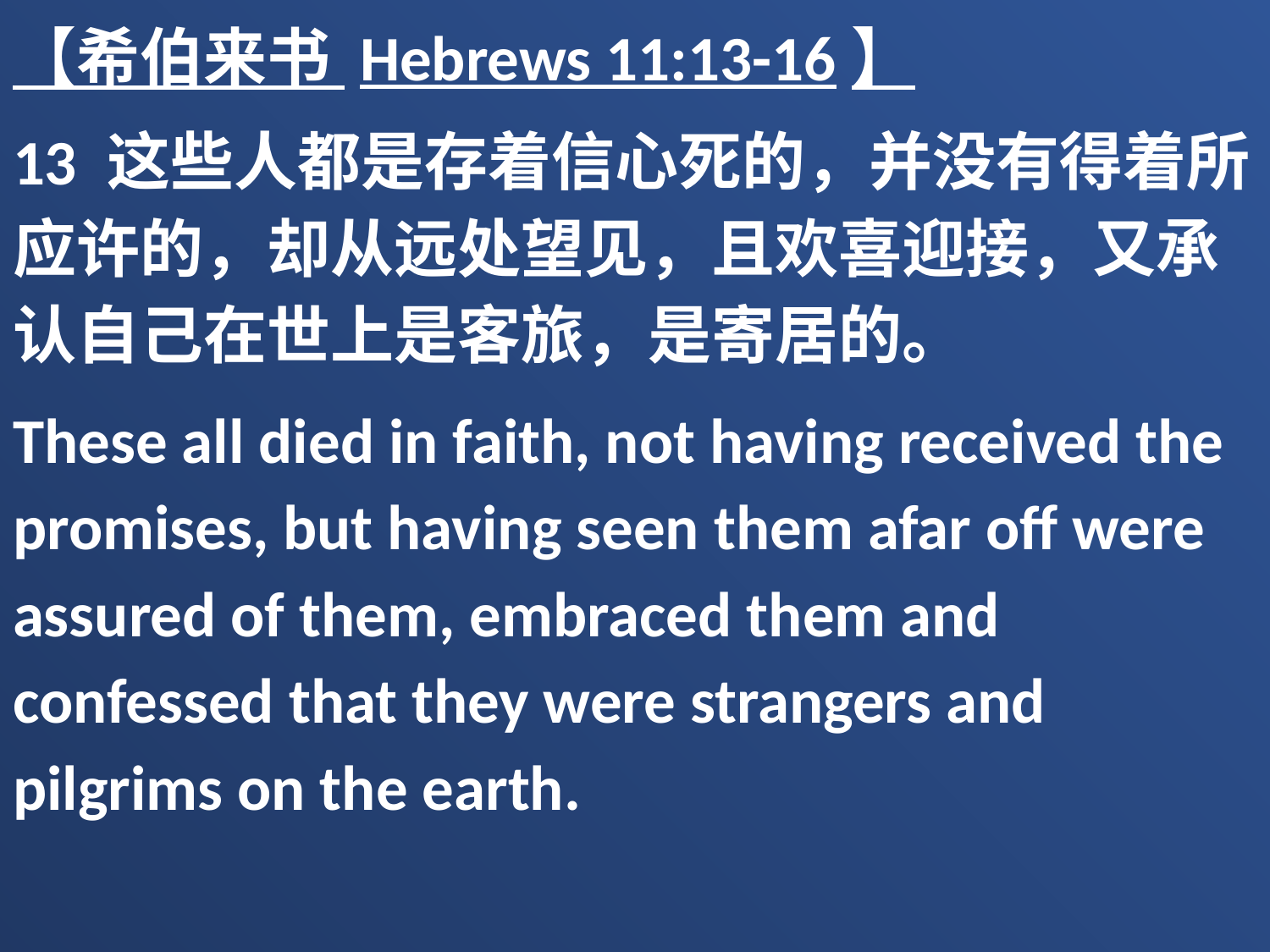

【希伯来书 Hebrews 11:13-16】
13 这些人都是存着信心死的，并没有得着所应许的，却从远处望见，且欢喜迎接，又承认自己在世上是客旅，是寄居的。
These all died in faith, not having received the promises, but having seen them afar off were assured of them, embraced them and confessed that they were strangers and pilgrims on the earth.